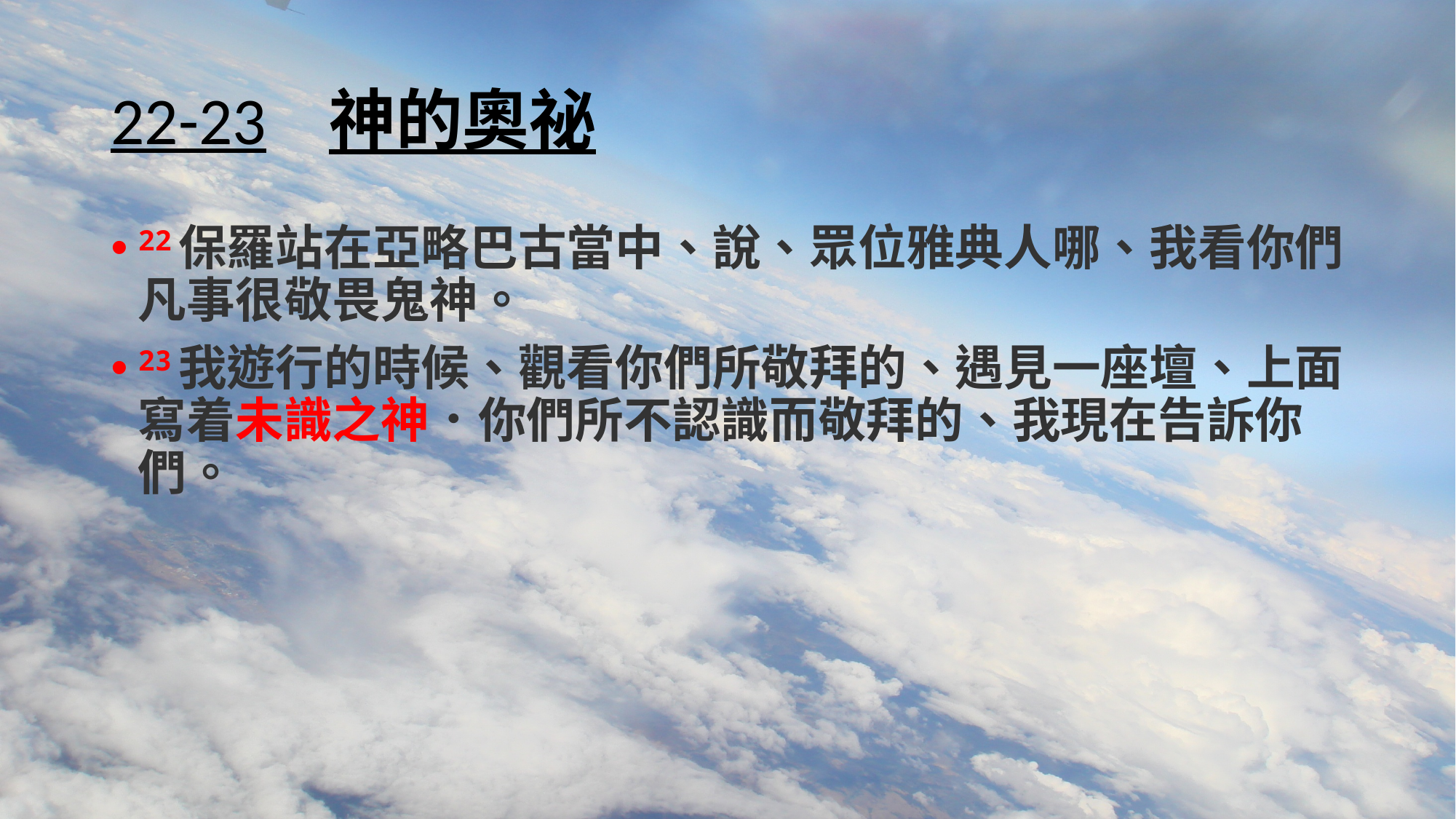

# 22-23	神的奧祕
22保羅站在亞略巴古當中、說、眾位雅典人哪、我看你們凡事很敬畏鬼神。
23我遊行的時候、觀看你們所敬拜的、遇見一座壇、上面寫着未識之神．你們所不認識而敬拜的、我現在告訴你們。